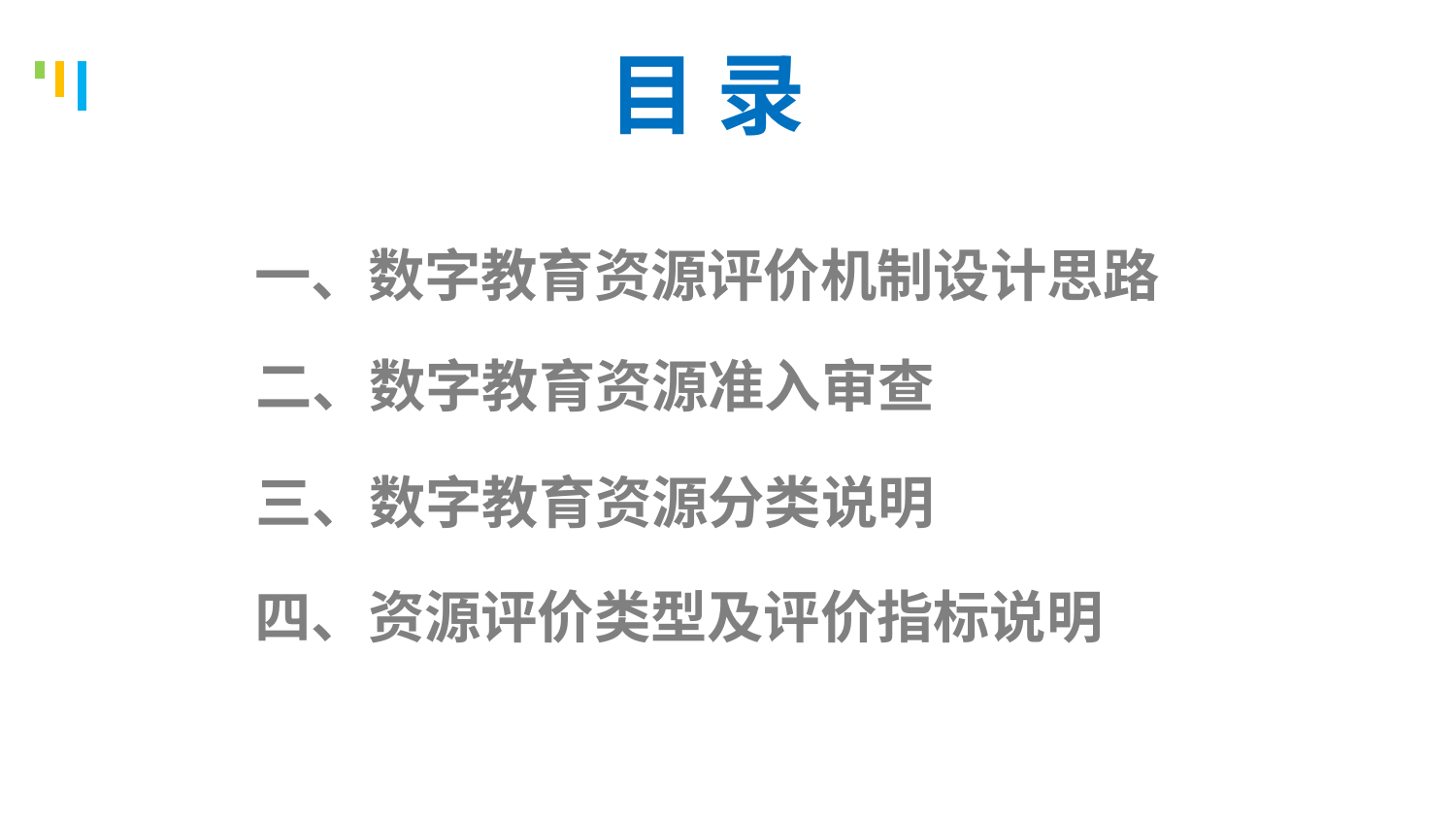

目 录
 一、数字教育资源评价机制设计思路
 二、数字教育资源准入审查
 三、数字教育资源分类说明
 四、资源评价类型及评价指标说明